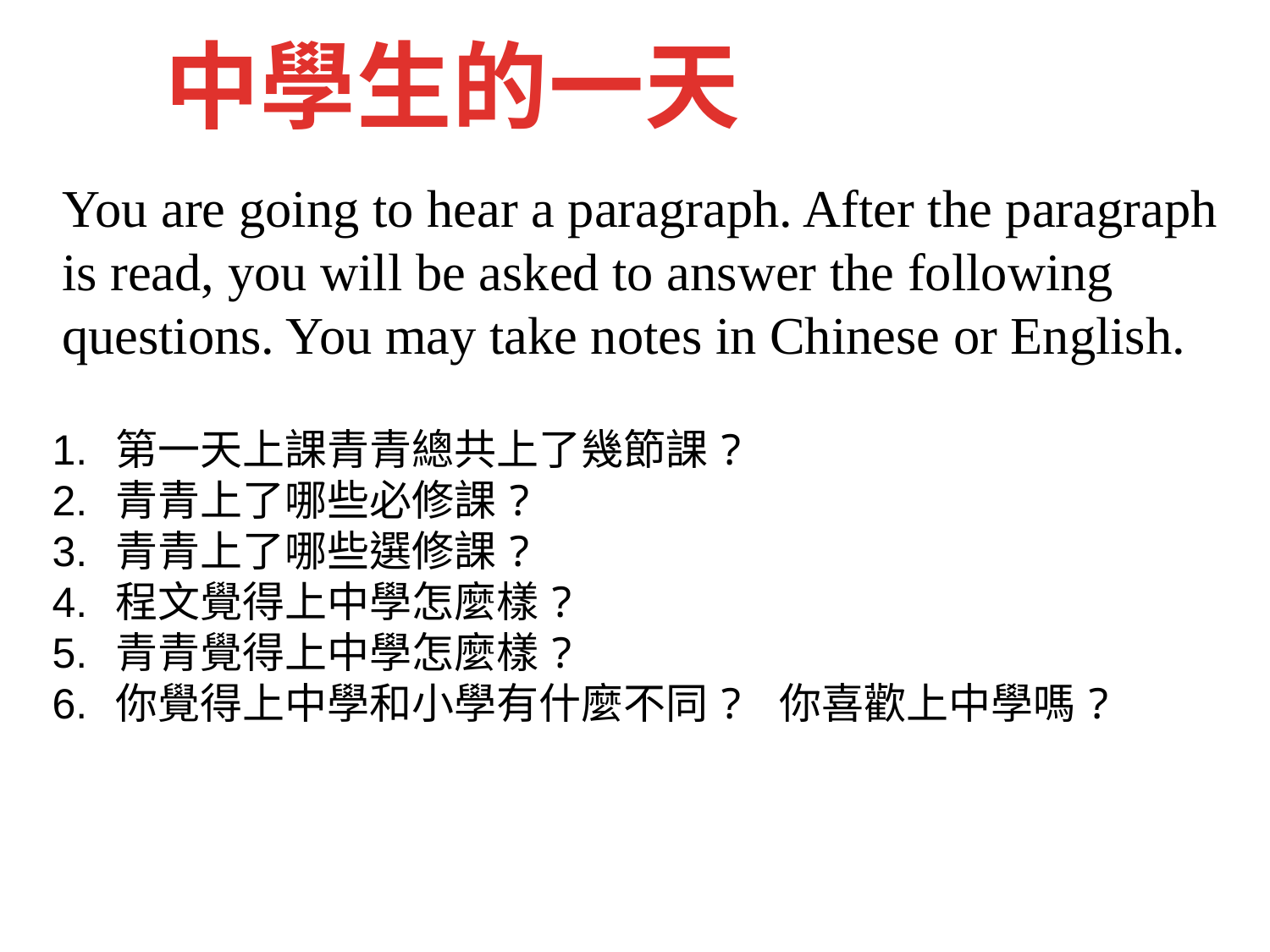

中學生的一天
You are going to hear a paragraph. After the paragraph is read, you will be asked to answer the following questions. You may take notes in Chinese or English.
第一天上課青青總共上了幾節課?
青青上了哪些必修課?
青青上了哪些選修課?
程文覺得上中學怎麼樣?
青青覺得上中學怎麼樣?
你覺得上中學和小學有什麼不同? 你喜歡上中學嗎?